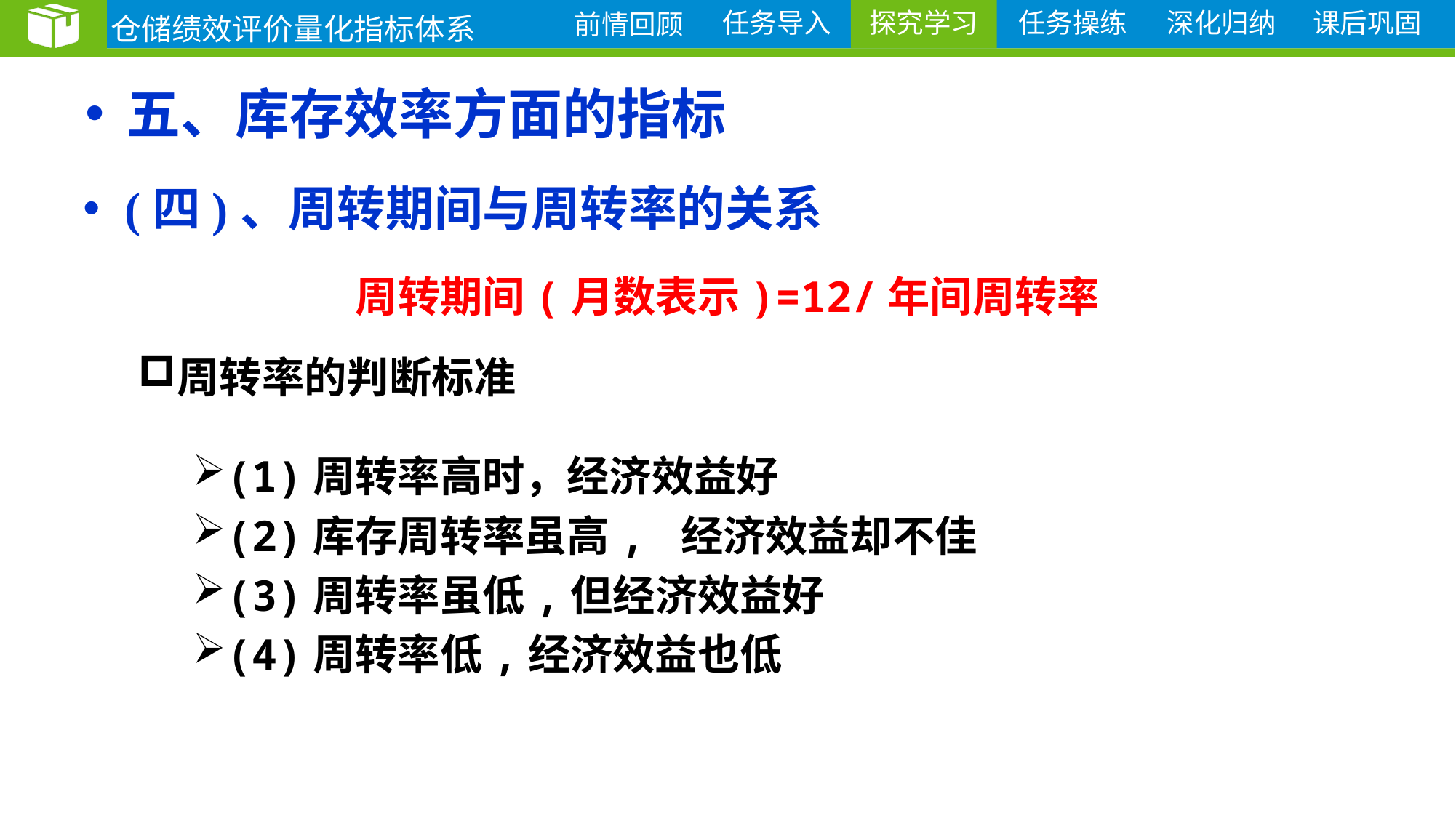

仓储绩效评价量化指标体系
探究学习
# 五、库存效率方面的指标
(四)、周转期间与周转率的关系

周转期间(月数表示)=12/年间周转率

周转率的判断标准

(1)周转率高时，经济效益好
(2)库存周转率虽高, 经济效益却不佳
(3)周转率虽低,但经济效益好
(4)周转率低,经济效益也低